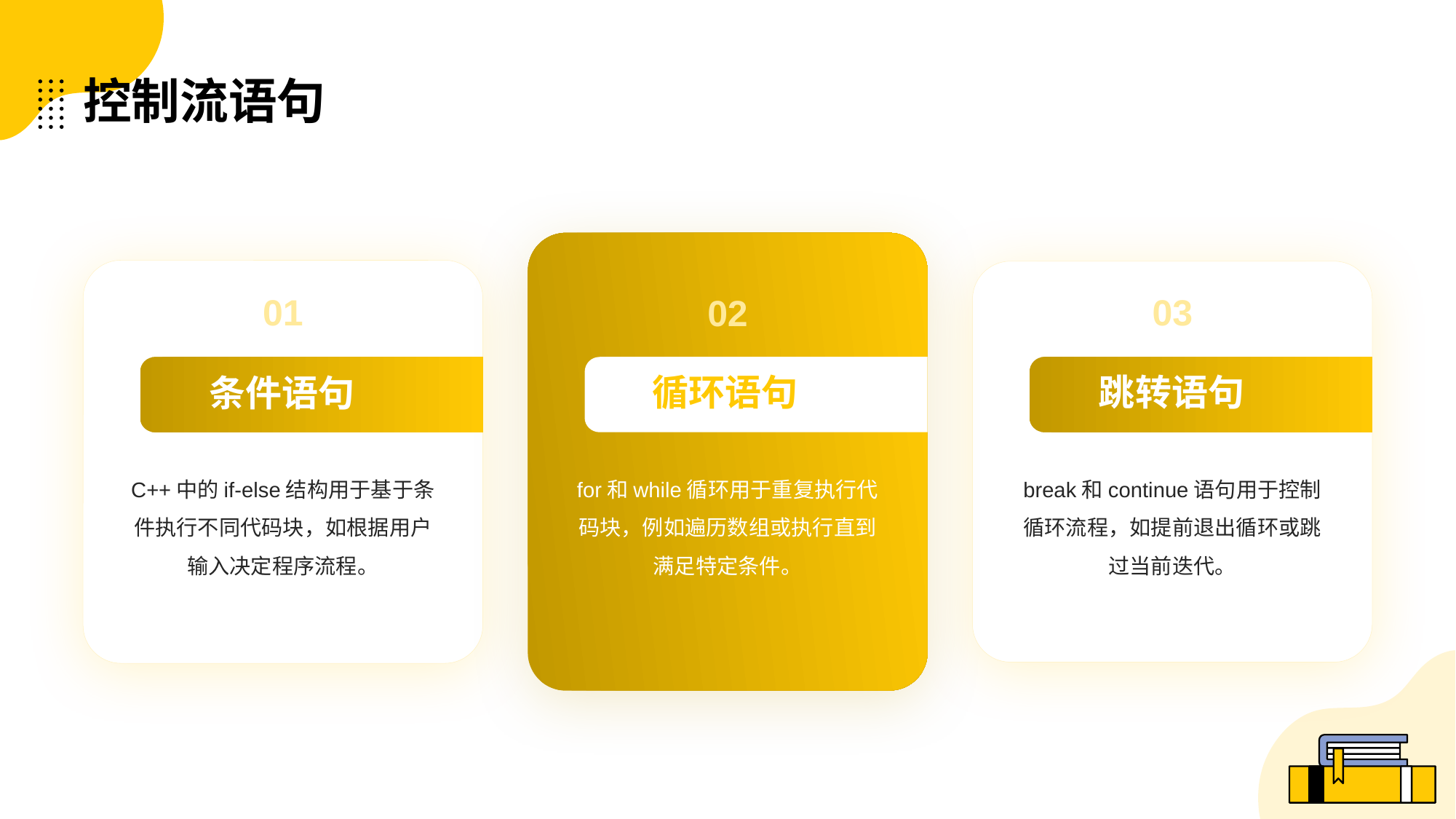

# 控制流语句

01
02
03
循环语句
跳转语句
条件语句
C++中的if-else结构用于基于条件执行不同代码块，如根据用户输入决定程序流程。
for和while循环用于重复执行代码块，例如遍历数组或执行直到满足特定条件。
break和continue语句用于控制循环流程，如提前退出循环或跳过当前迭代。